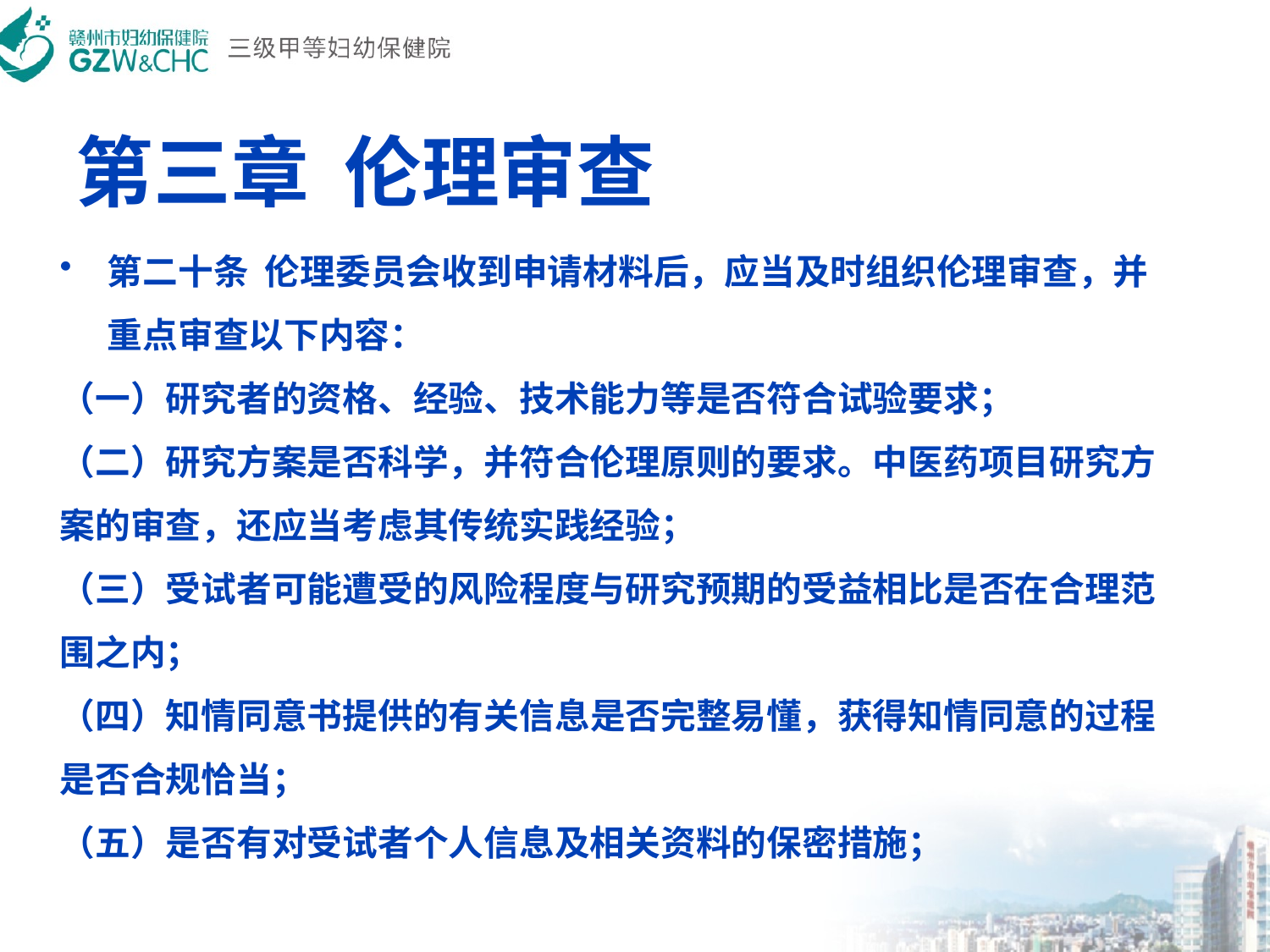

# 第三章  伦理审查
第二十条  伦理委员会收到申请材料后，应当及时组织伦理审查，并重点审查以下内容：
（一）研究者的资格、经验、技术能力等是否符合试验要求；
（二）研究方案是否科学，并符合伦理原则的要求。中医药项目研究方案的审查，还应当考虑其传统实践经验；
（三）受试者可能遭受的风险程度与研究预期的受益相比是否在合理范围之内；
（四）知情同意书提供的有关信息是否完整易懂，获得知情同意的过程是否合规恰当；
（五）是否有对受试者个人信息及相关资料的保密措施；